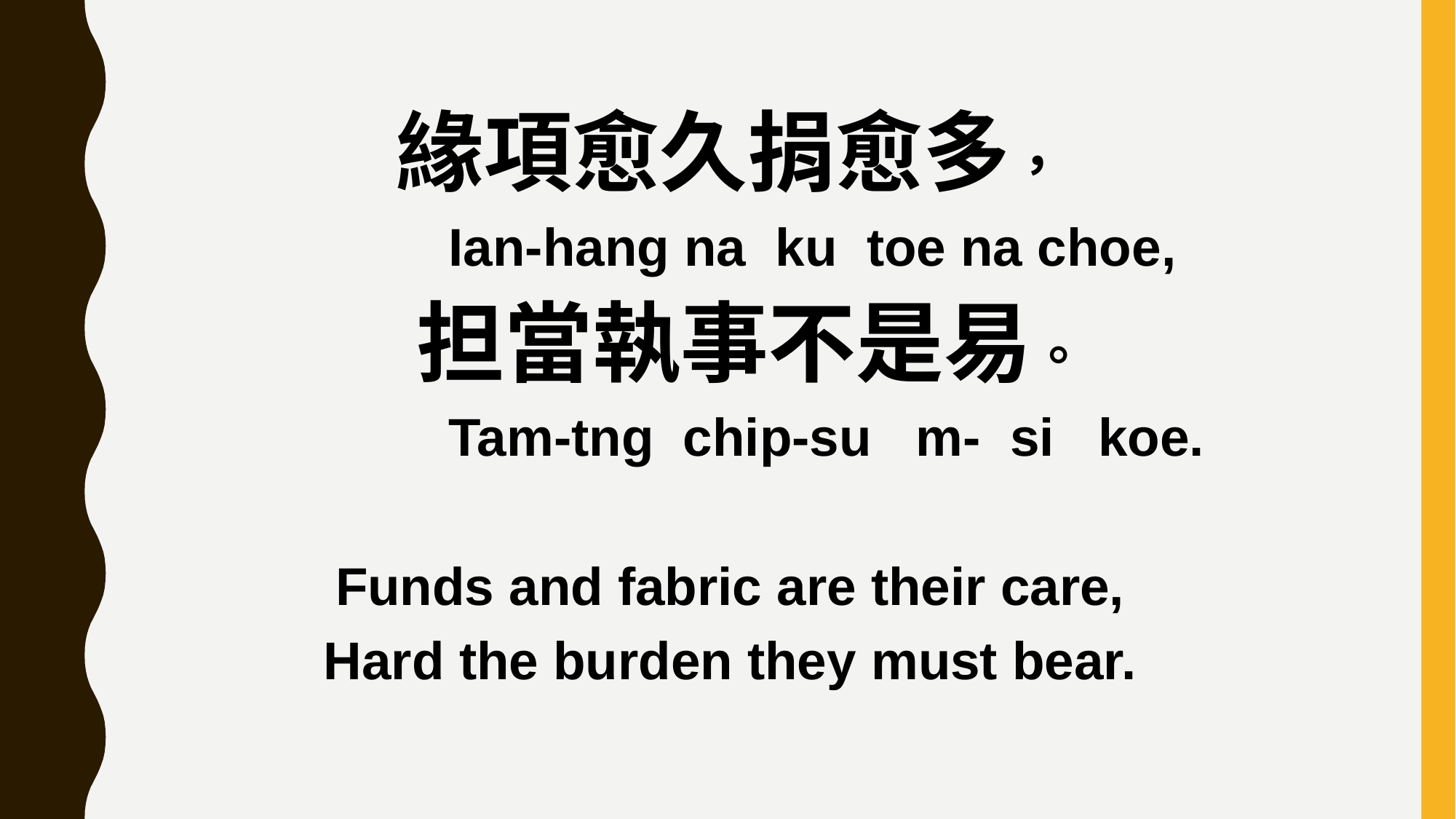

緣項愈久捐愈多，
                 Ian-hang na  ku  toe na choe,
 担當執事不是易。
                 Tam-tng  chip-su   m-  si   koe.

Funds and fabric are their care,
Hard the burden they must bear.